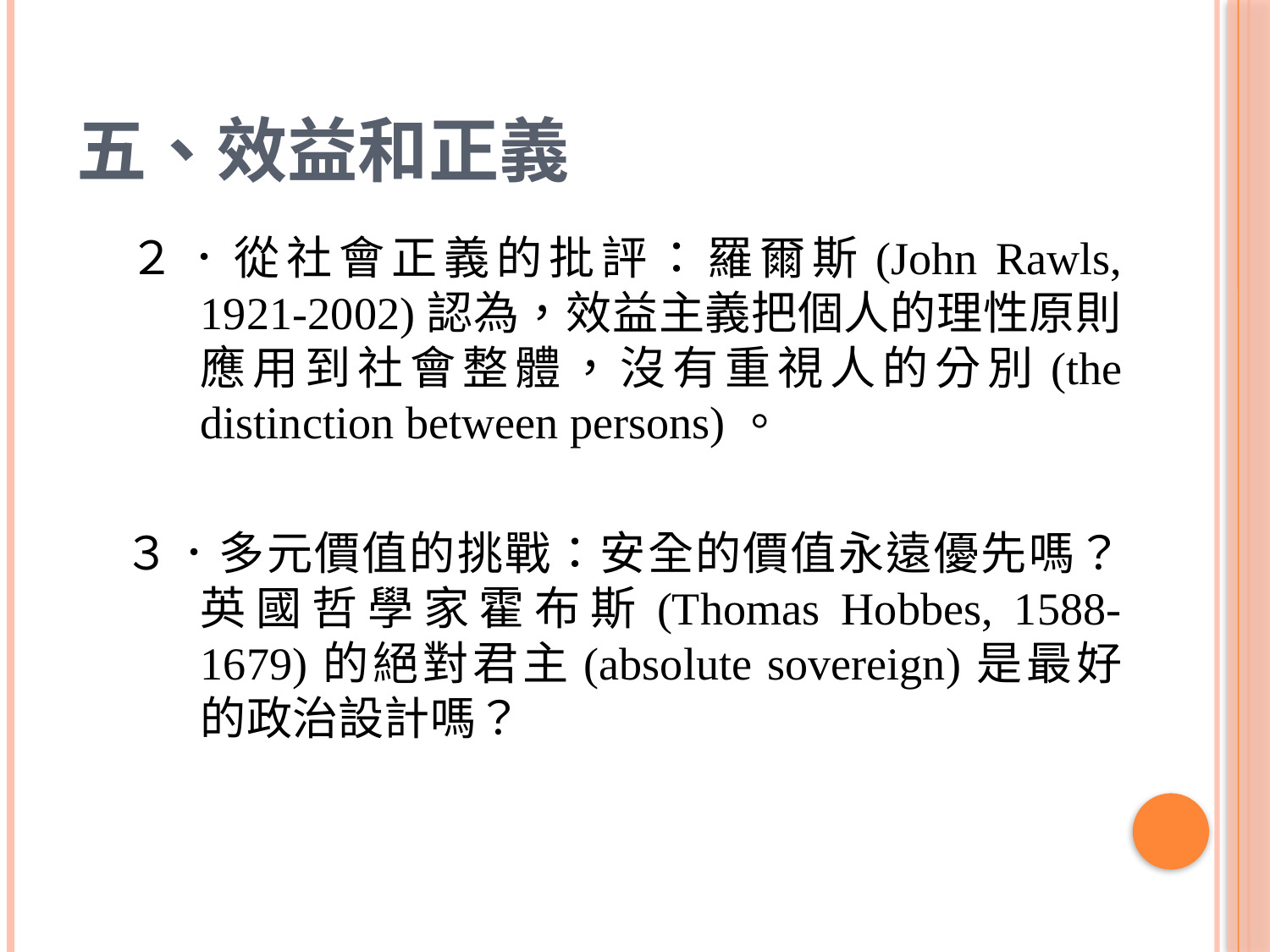

# 五、效益和正義
　２．從社會正義的批評：羅爾斯(John Rawls, 1921-2002)認為，效益主義把個人的理性原則應用到社會整體，沒有重視人的分別(the distinction between persons)。

　３．多元價值的挑戰：安全的價值永遠優先嗎？英國哲學家霍布斯(Thomas Hobbes, 1588-1679)的絕對君主(absolute sovereign)是最好的政治設計嗎？